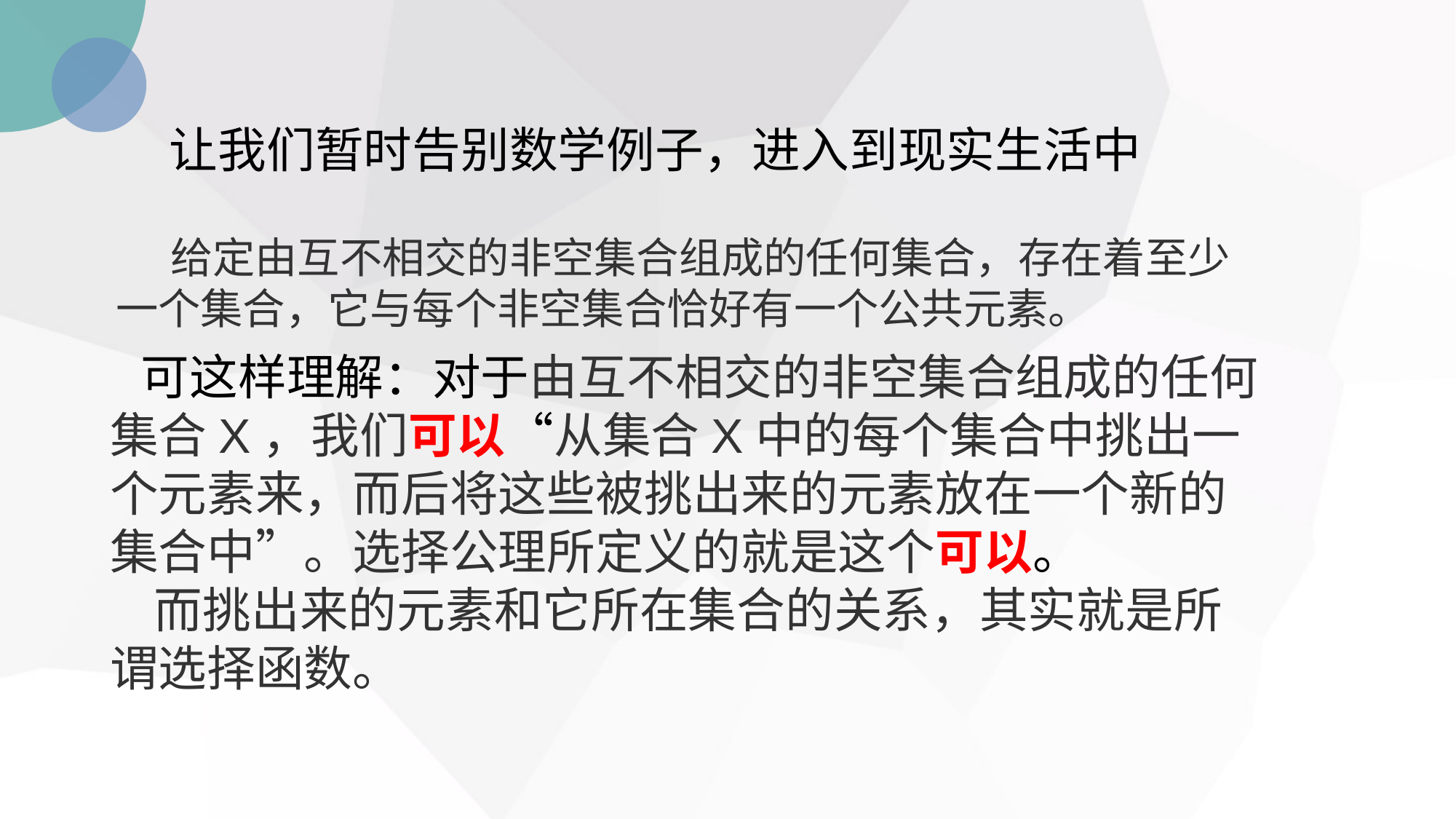

让我们暂时告别数学例子，进入到现实生活中
给定由互不相交的非空集合组成的任何集合，存在着至少一个集合，它与每个非空集合恰好有一个公共元素。
    可这样理解：对于由互不相交的非空集合组成的任何集合X，我们可以“从集合X中的每个集合中挑出一个元素来，而后将这些被挑出来的元素放在一个新的集合中”。选择公理所定义的就是这个可以。
   而挑出来的元素和它所在集合的关系，其实就是所谓选择函数。